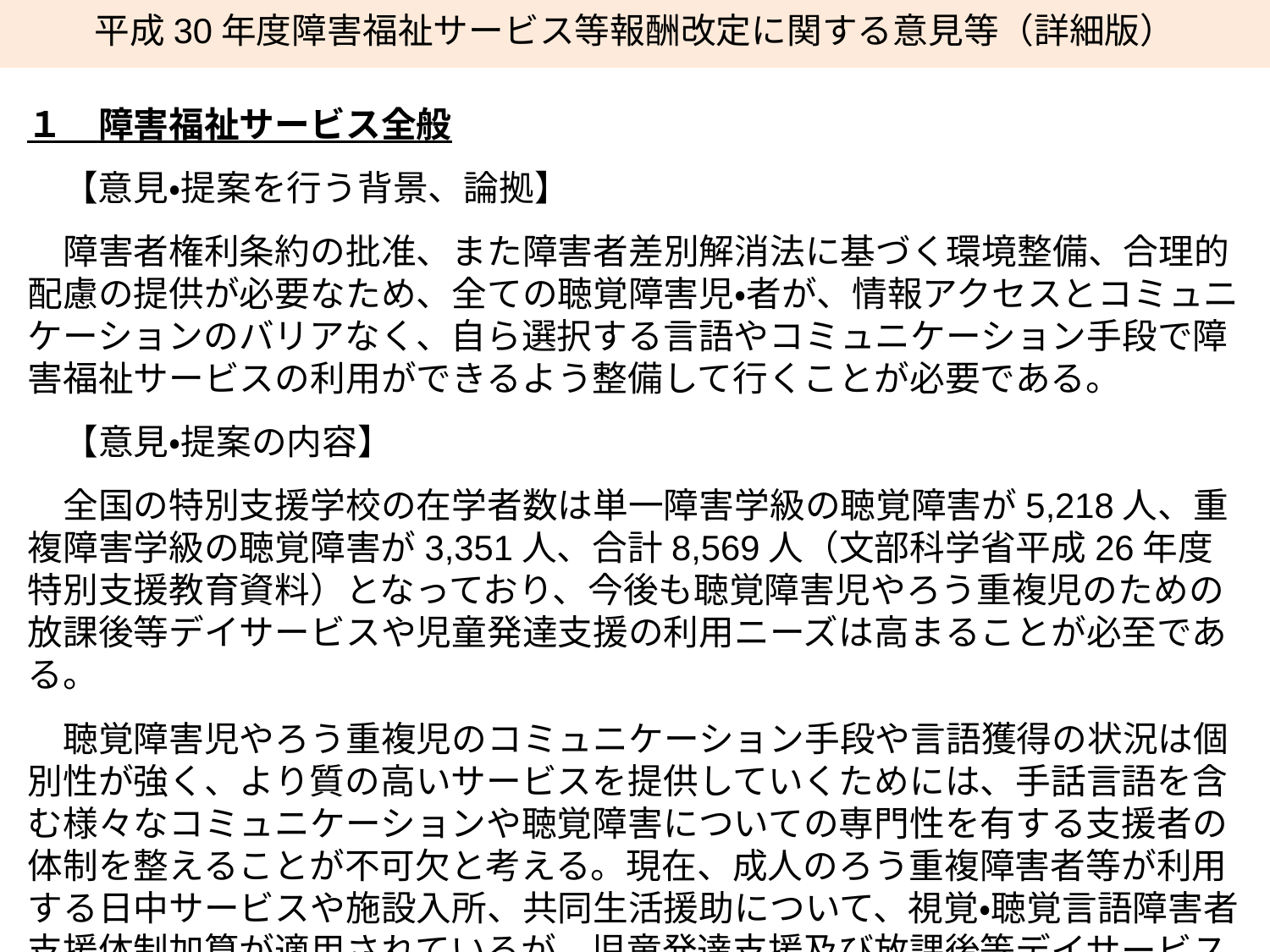

平成30年度障害福祉サービス等報酬改定に関する意見等（詳細版）
１　障害福祉サービス全般
　【意見・提案を行う背景、論拠】
　障害者権利条約の批准、また障害者差別解消法に基づく環境整備、合理的配慮の提供が必要なため、全ての聴覚障害児・者が、情報アクセスとコミュニケーションのバリアなく、自ら選択する言語やコミュニケーション手段で障害福祉サービスの利用ができるよう整備して行くことが必要である。
　【意見・提案の内容】
　全国の特別支援学校の在学者数は単一障害学級の聴覚障害が5,218人、重複障害学級の聴覚障害が3,351人、合計8,569人（文部科学省平成26年度特別支援教育資料）となっており、今後も聴覚障害児やろう重複児のための放課後等デイサービスや児童発達支援の利用ニーズは高まることが必至である。
　聴覚障害児やろう重複児のコミュニケーション手段や言語獲得の状況は個別性が強く、より質の高いサービスを提供していくためには、手話言語を含む様々なコミュニケーションや聴覚障害についての専門性を有する支援者の体制を整えることが不可欠と考える。現在、成人のろう重複障害者等が利用する日中サービスや施設入所、共同生活援助について、視覚・聴覚言語障害者支援体制加算が適用されているが、児童発達支援及び放課後等デイサービスについては適用されていない。